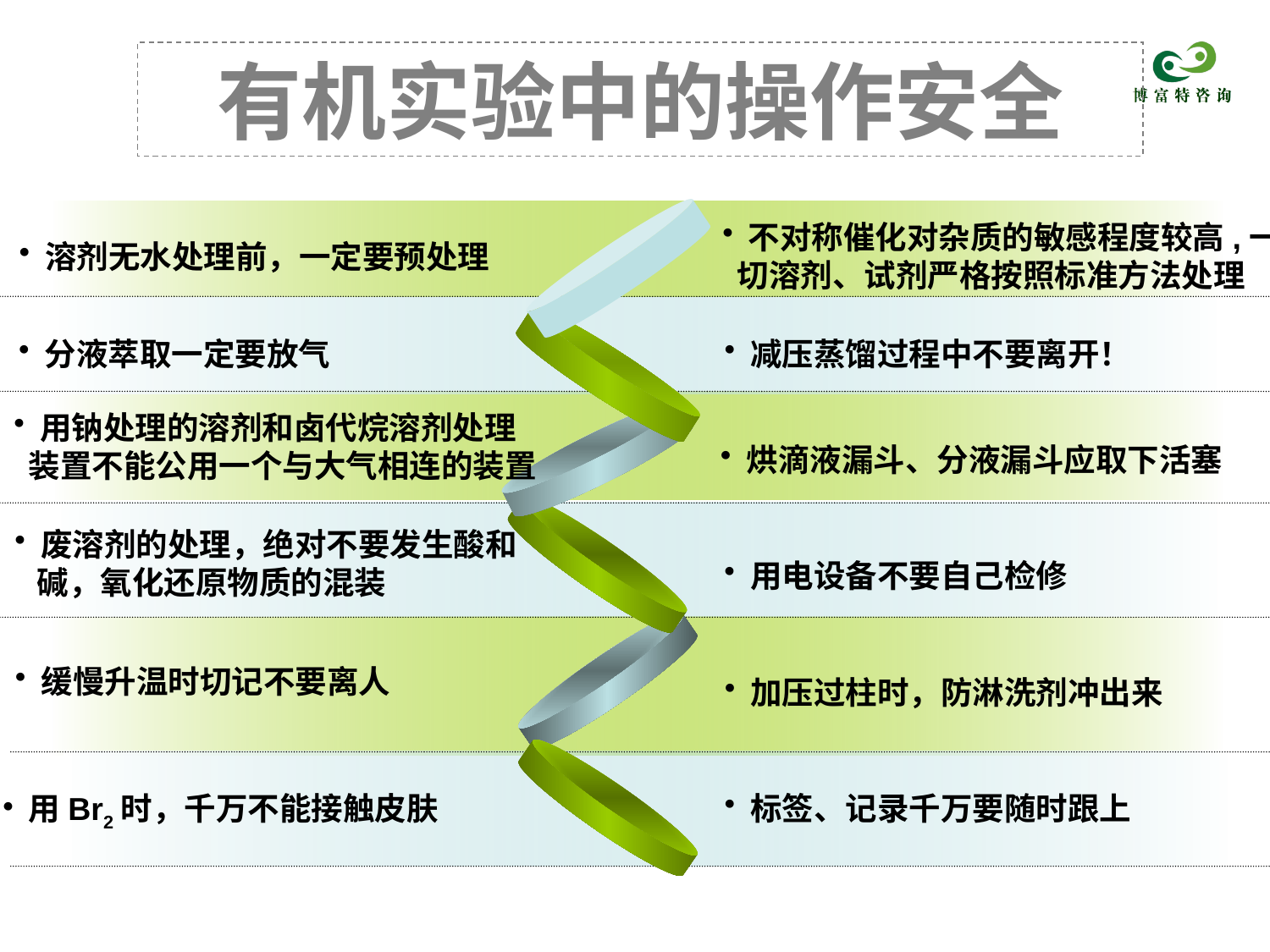

有机实验中的操作安全

 不对称催化对杂质的敏感程度较高,一
 切溶剂、试剂严格按照标准方法处理
 溶剂无水处理前，一定要预处理

 分液萃取一定要放气
 减压蒸馏过程中不要离开！

 用钠处理的溶剂和卤代烷溶剂处理
 装置不能公用一个与大气相连的装置

 烘滴液漏斗、分液漏斗应取下活塞

 废溶剂的处理，绝对不要发生酸和
  碱，氧化还原物质的混装

 用电设备不要自己检修

 缓慢升温时切记不要离人

 加压过柱时，防淋洗剂冲出来

 用Br2时，千万不能接触皮肤

 标签、记录千万要随时跟上